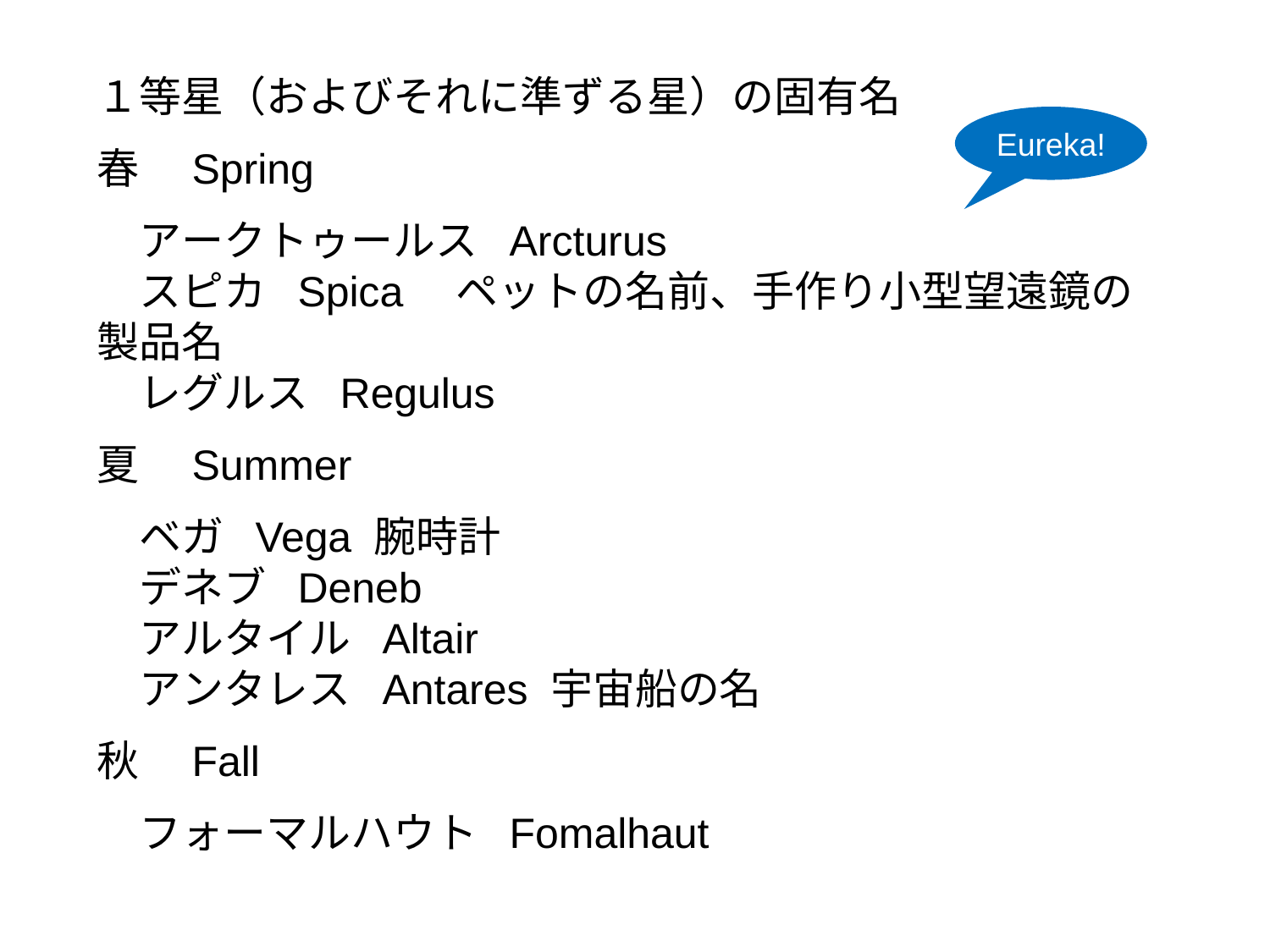

１等星（およびそれに準ずる星）の固有名
春　Spring
　アークトゥールス Arcturus
　スピカ Spica　ペットの名前、手作り小型望遠鏡の製品名
　レグルス Regulus
夏　Summer
　ベガ Vega 腕時計
　デネブ Deneb
　アルタイル Altair
　アンタレス Antares 宇宙船の名
秋　Fall
　フォーマルハウト Fomalhaut
Eureka!